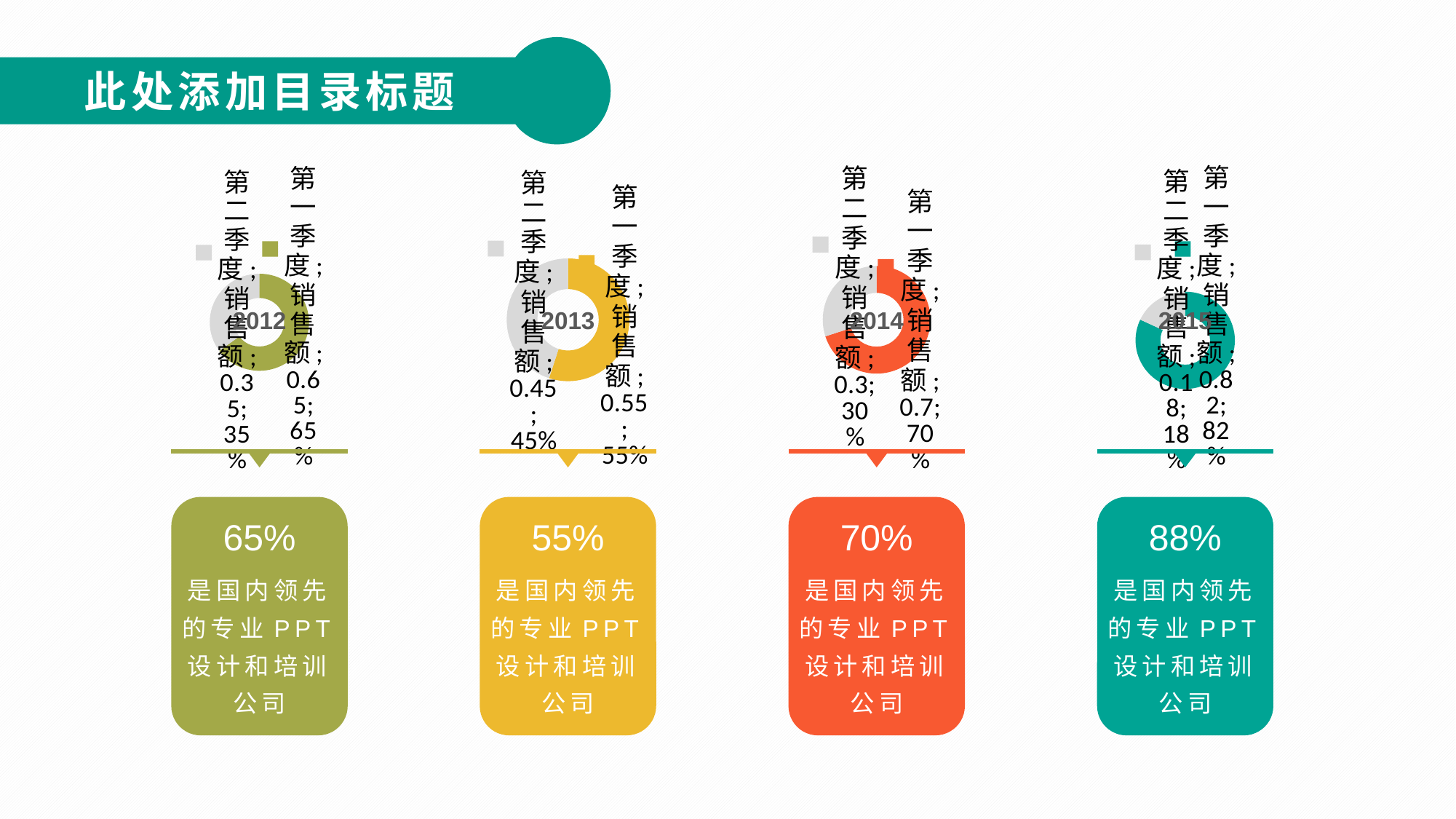

此处添加目录标题

### Chart

| Category | 销售额 |
|---|---|
| 第一季度 | 0.82 |
| 第二季度 | 0.18 |

### Chart

| Category | 销售额 |
|---|---|
| 第一季度 | 0.65 |
| 第二季度 | 0.35 |

### Chart

| Category | 销售额 |
|---|---|
| 第一季度 | 0.55 |
| 第二季度 | 0.45 |

### Chart

| Category | 销售额 |
|---|---|
| 第一季度 | 0.7 |
| 第二季度 | 0.3 |
2012
2013
2014
2015

65%
是国内领先的专业PPT设计和培训公司

55%
是国内领先的专业PPT设计和培训公司

70%
是国内领先的专业PPT设计和培训公司

88%
是国内领先的专业PPT设计和培训公司